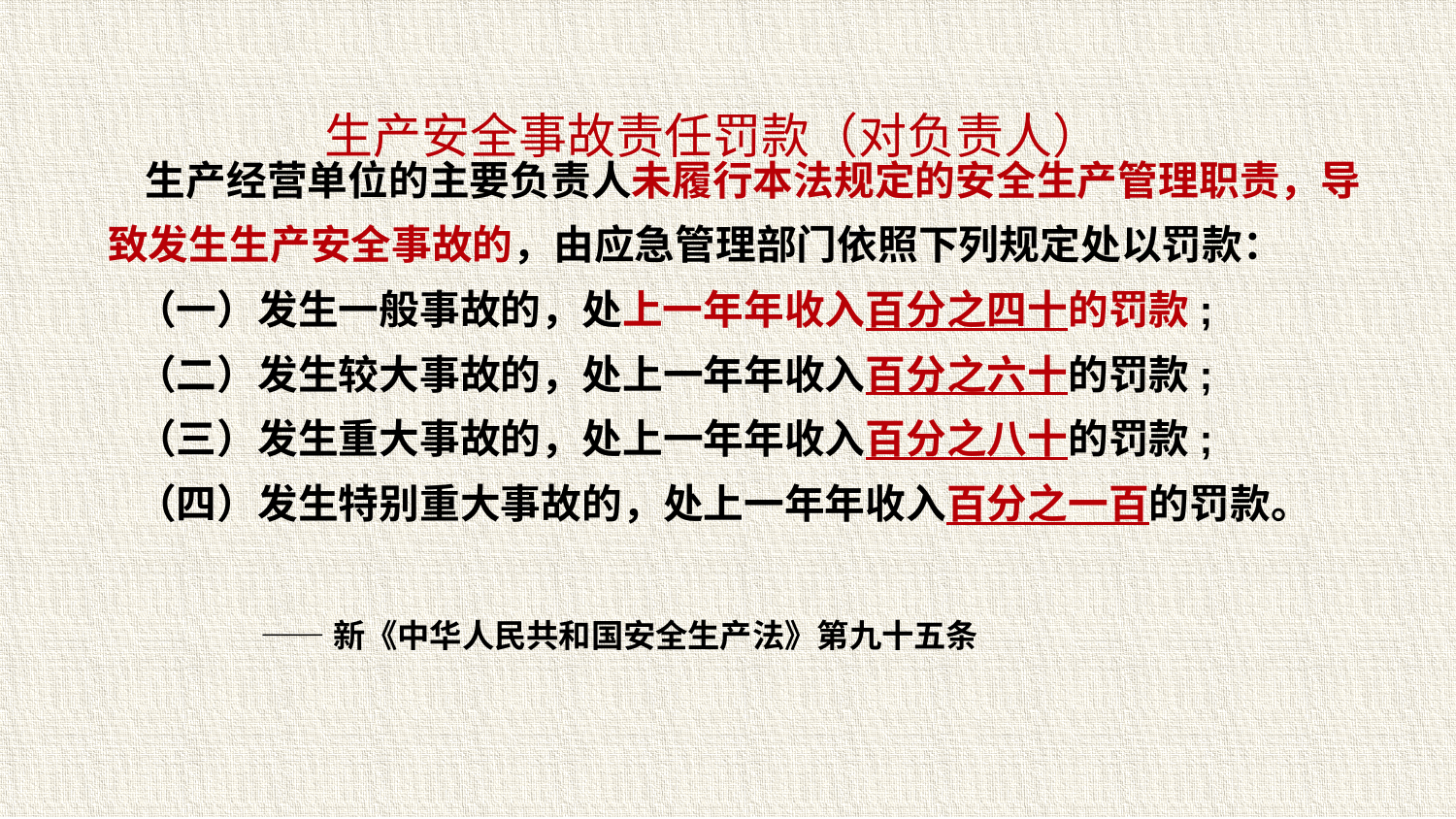

生产安全事故责任罚款（对负责人）
   生产经营单位的主要负责人未履行本法规定的安全生产管理职责，导致发生生产安全事故的，由应急管理部门依照下列规定处以罚款：
  （一）发生一般事故的，处上一年年收入百分之四十的罚款;
  （二）发生较大事故的，处上一年年收入百分之六十的罚款;
  （三）发生重大事故的，处上一年年收入百分之八十的罚款;
  （四）发生特别重大事故的，处上一年年收入百分之一百的罚款。
                     ——新《中华人民共和国安全生产法》第九十五条